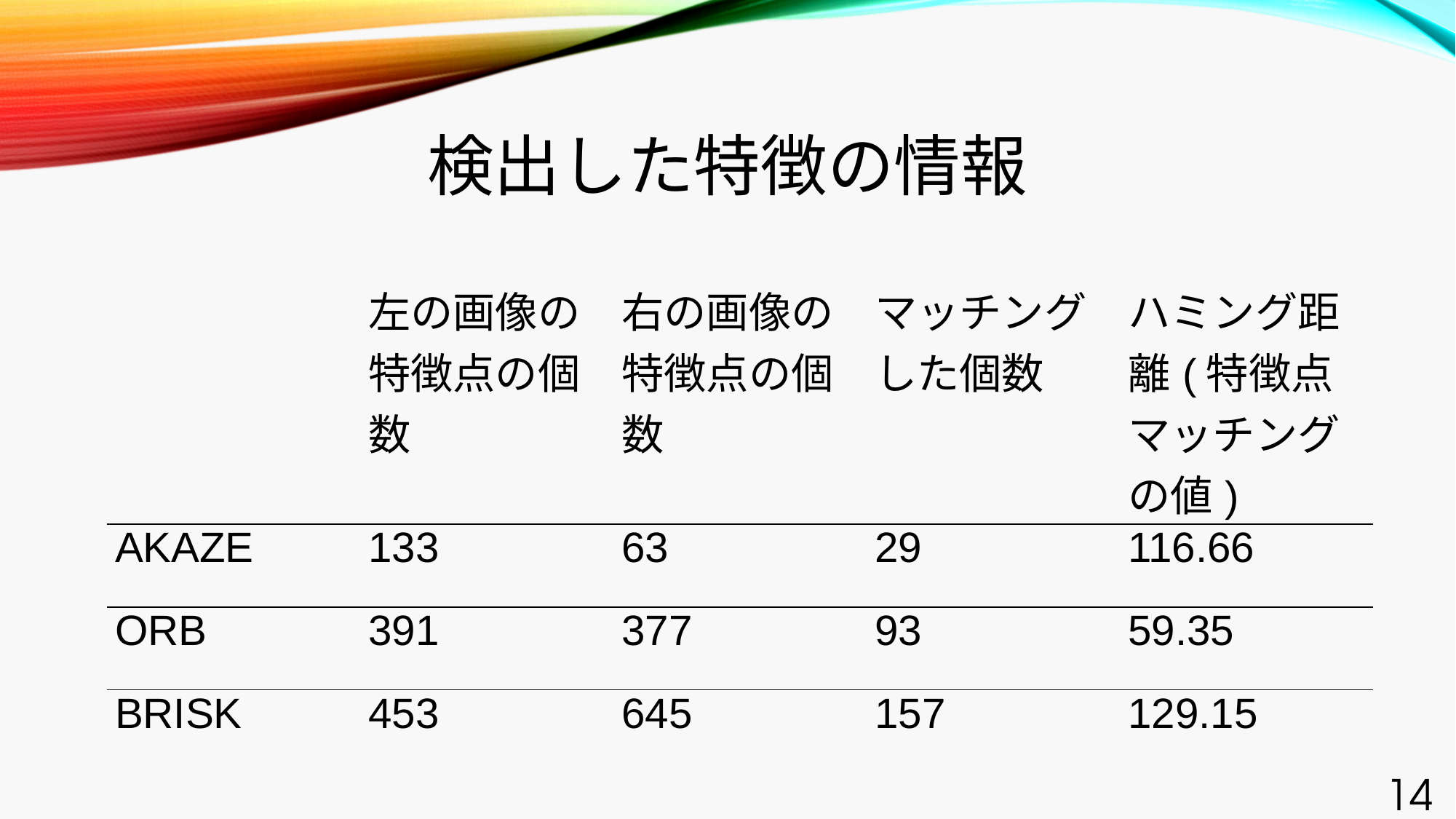

# 検出した特徴の情報
|  | 左の画像の 特徴点の個数 | 右の画像の 特徴点の個数 | マッチングした個数 | ハミング距離(特徴点マッチングの値) |
| --- | --- | --- | --- | --- |
| AKAZE | 133 | 63 | 29 | 116.66 |
| ORB | 391 | 377 | 93 | 59.35 |
| BRISK | 453 | 645 | 157 | 129.15 |
14